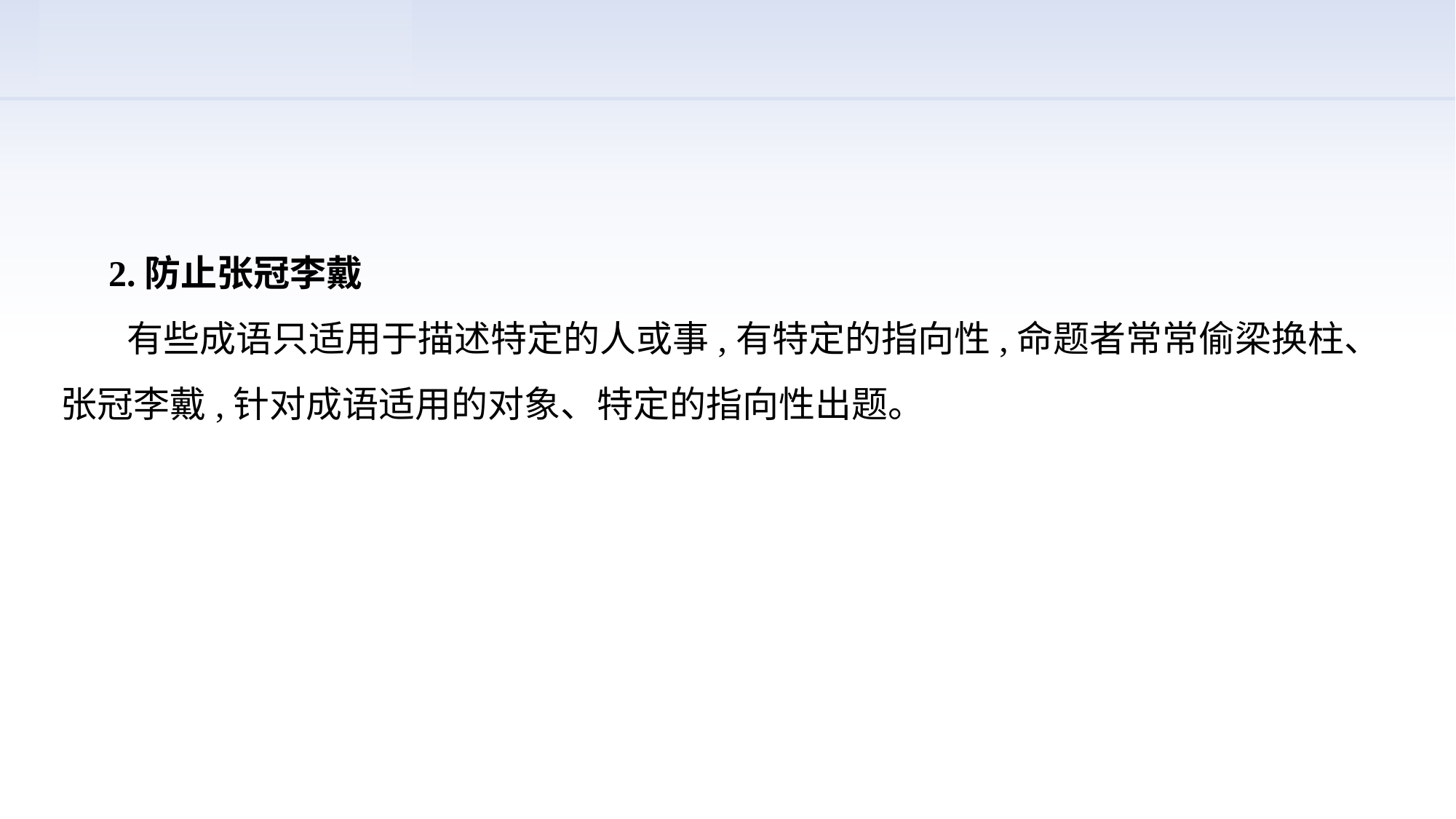

2.防止张冠李戴
       有些成语只适用于描述特定的人或事,有特定的指向性,命题者常常偷梁换柱、张冠李戴,针对成语适用的对象、特定的指向性出题。